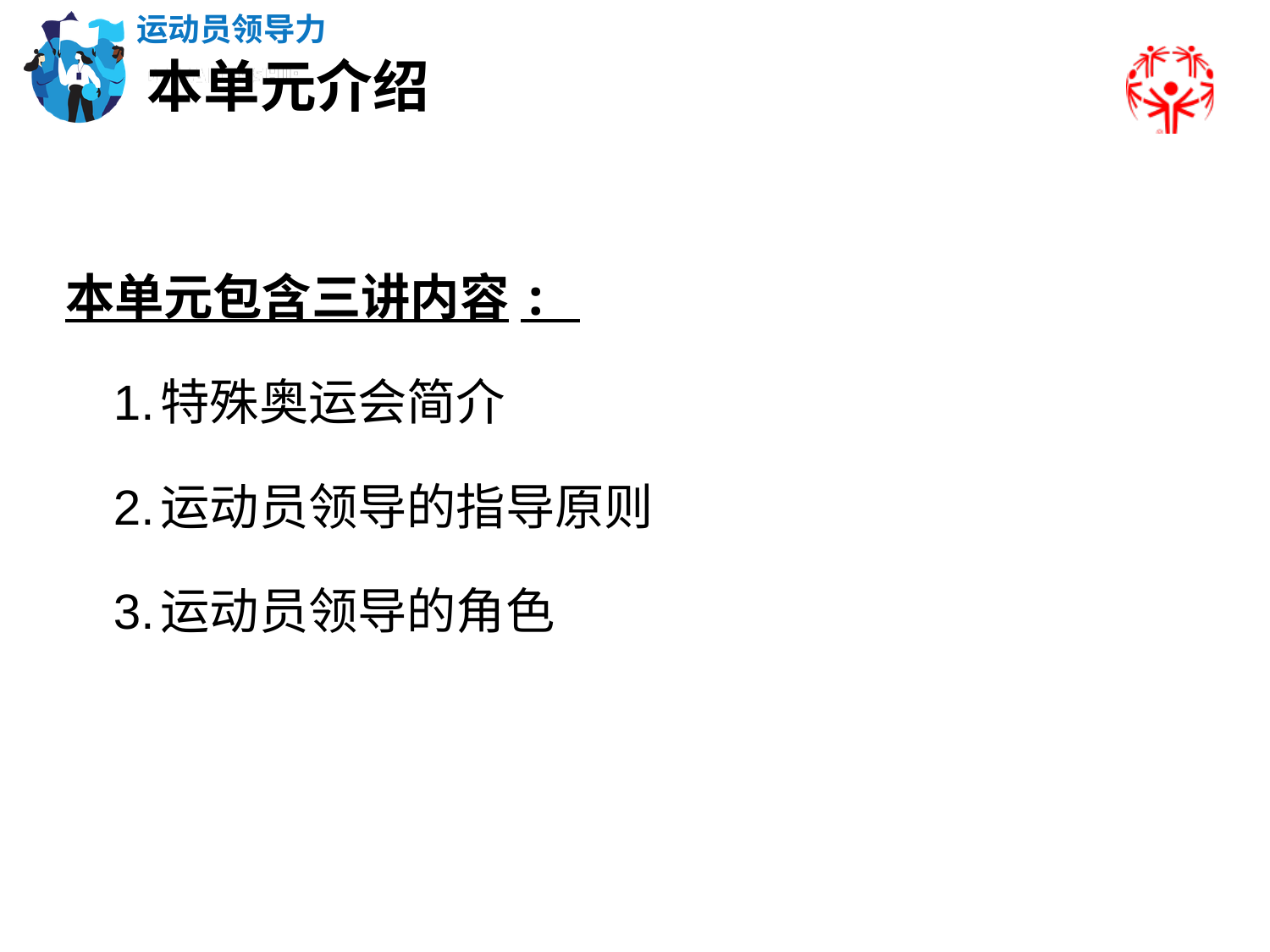

运动员领导力
本单元介绍
本单元包含三讲内容:
特殊奥运会简介
运动员领导的指导原则
运动员领导的角色